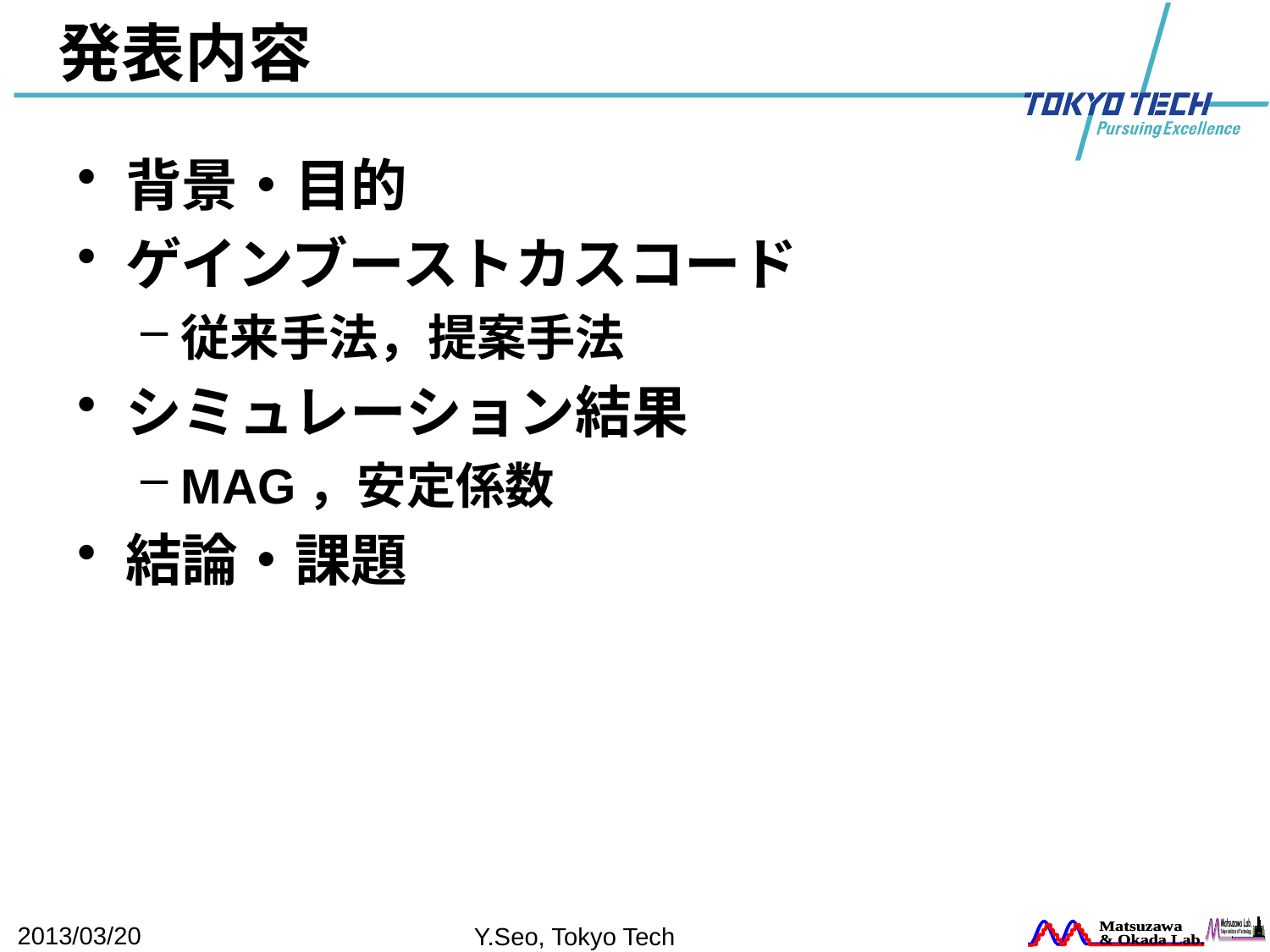

# 発表内容
背景・目的
ゲインブーストカスコード
従来手法，提案手法
シミュレーション結果
MAG，安定係数
結論・課題
2013/03/20
Y.Seo, Tokyo Tech